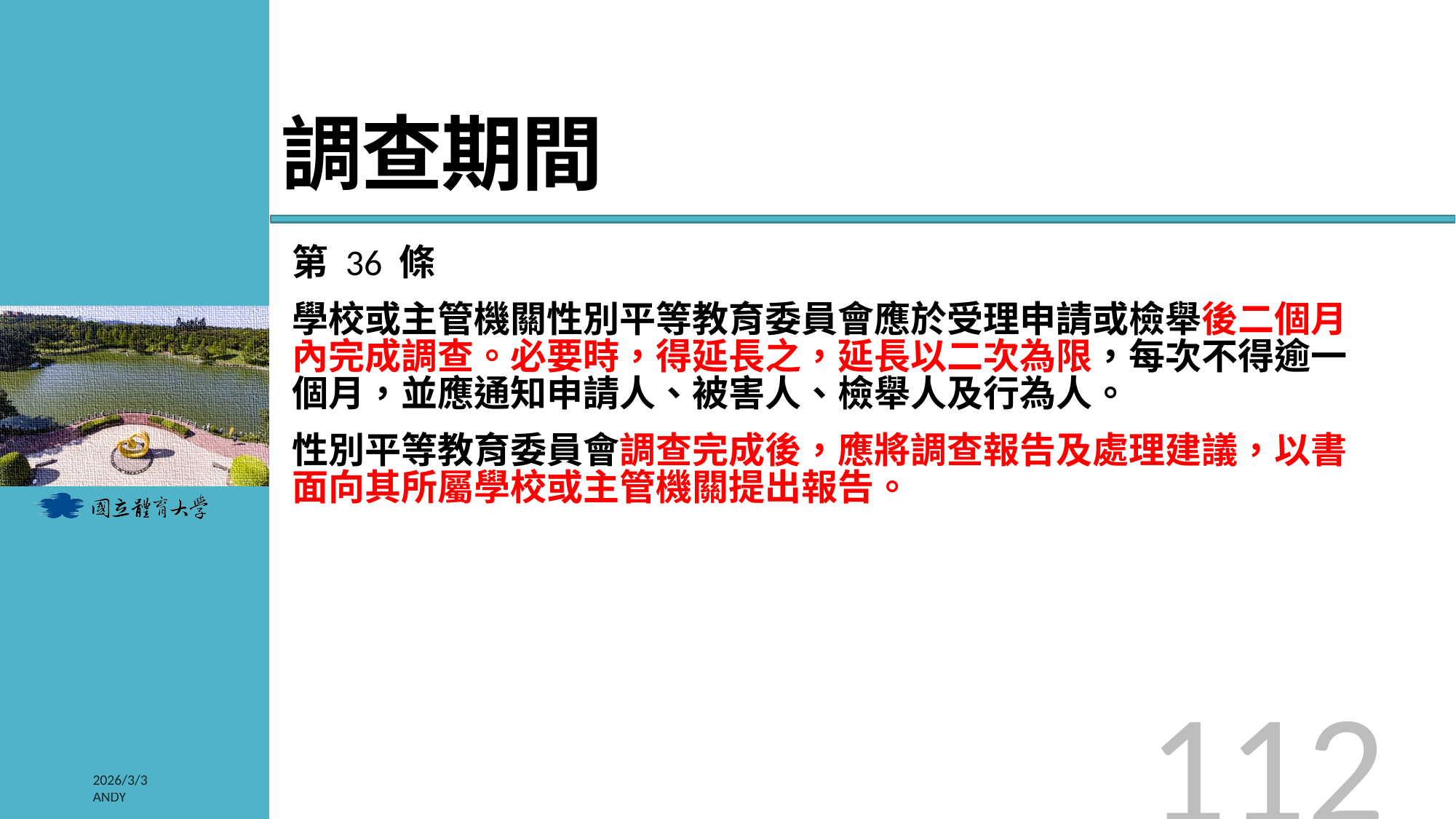

# 調查期間
第 36 條
學校或主管機關性別平等教育委員會應於受理申請或檢舉後二個月內完成調查。必要時，得延長之，延長以二次為限，每次不得逾一個月，並應通知申請人、被害人、檢舉人及行為人。
性別平等教育委員會調查完成後，應將調查報告及處理建議，以書面向其所屬學校或主管機關提出報告。
112
2026/3/3
Andy